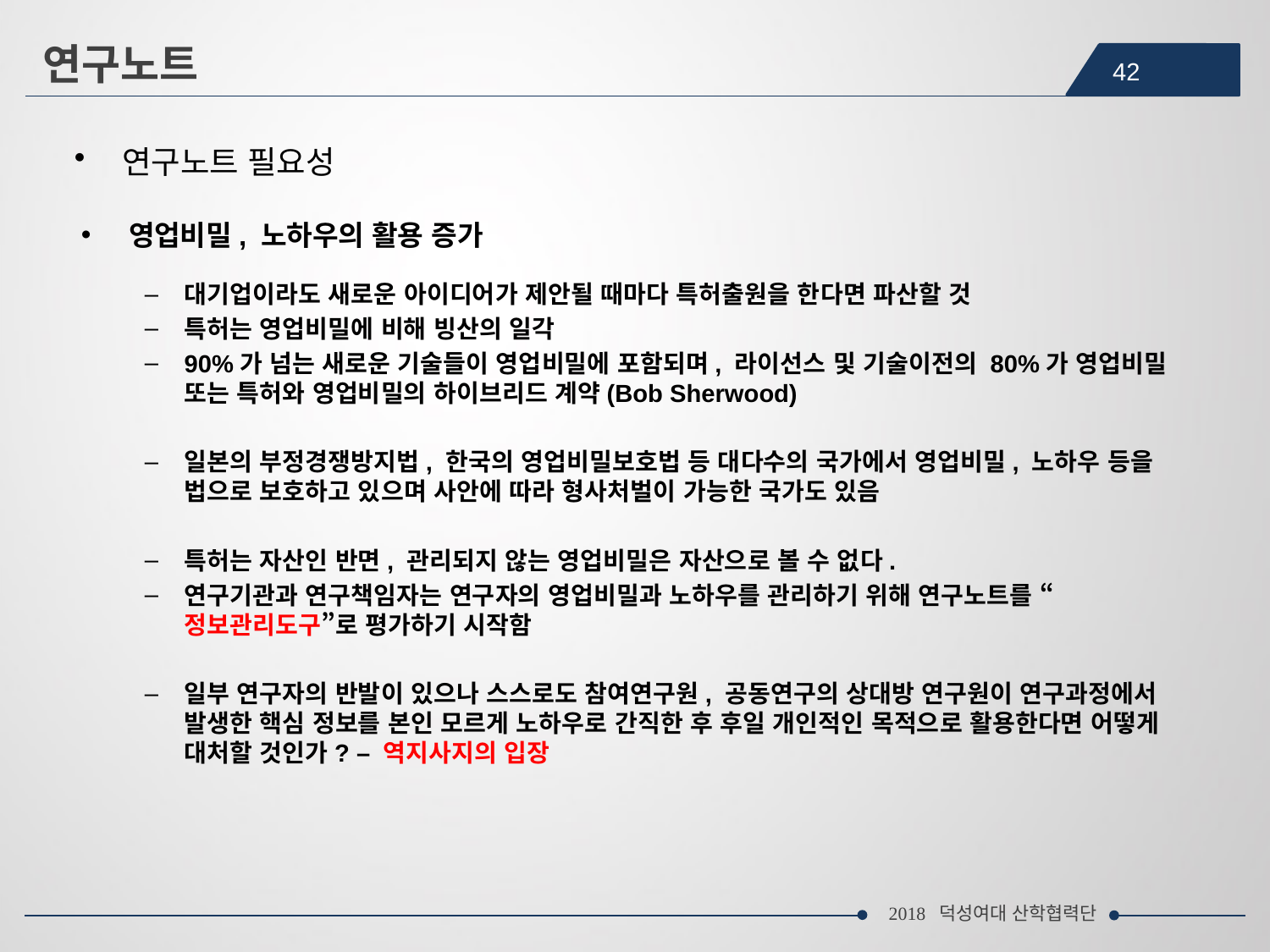

연구노트

42
연구노트 필요성
영업비밀, 노하우의 활용 증가

대기업이라도 새로운 아이디어가 제안될 때마다 특허출원을 한다면 파산할 것
특허는 영업비밀에 비해 빙산의 일각
90%가 넘는 새로운 기술들이 영업비밀에 포함되며, 라이선스 및 기술이전의 80%가 영업비밀 또는 특허와 영업비밀의 하이브리드 계약(Bob Sherwood)

일본의 부정경쟁방지법, 한국의 영업비밀보호법 등 대다수의 국가에서 영업비밀, 노하우 등을 법으로 보호하고 있으며 사안에 따라 형사처벌이 가능한 국가도 있음

특허는 자산인 반면, 관리되지 않는 영업비밀은 자산으로 볼 수 없다.
연구기관과 연구책임자는 연구자의 영업비밀과 노하우를 관리하기 위해 연구노트를 “정보관리도구”로 평가하기 시작함

일부 연구자의 반발이 있으나 스스로도 참여연구원, 공동연구의 상대방 연구원이 연구과정에서 발생한 핵심 정보를 본인 모르게 노하우로 간직한 후 후일 개인적인 목적으로 활용한다면 어떻게 대처할 것인가? – 역지사지의 입장